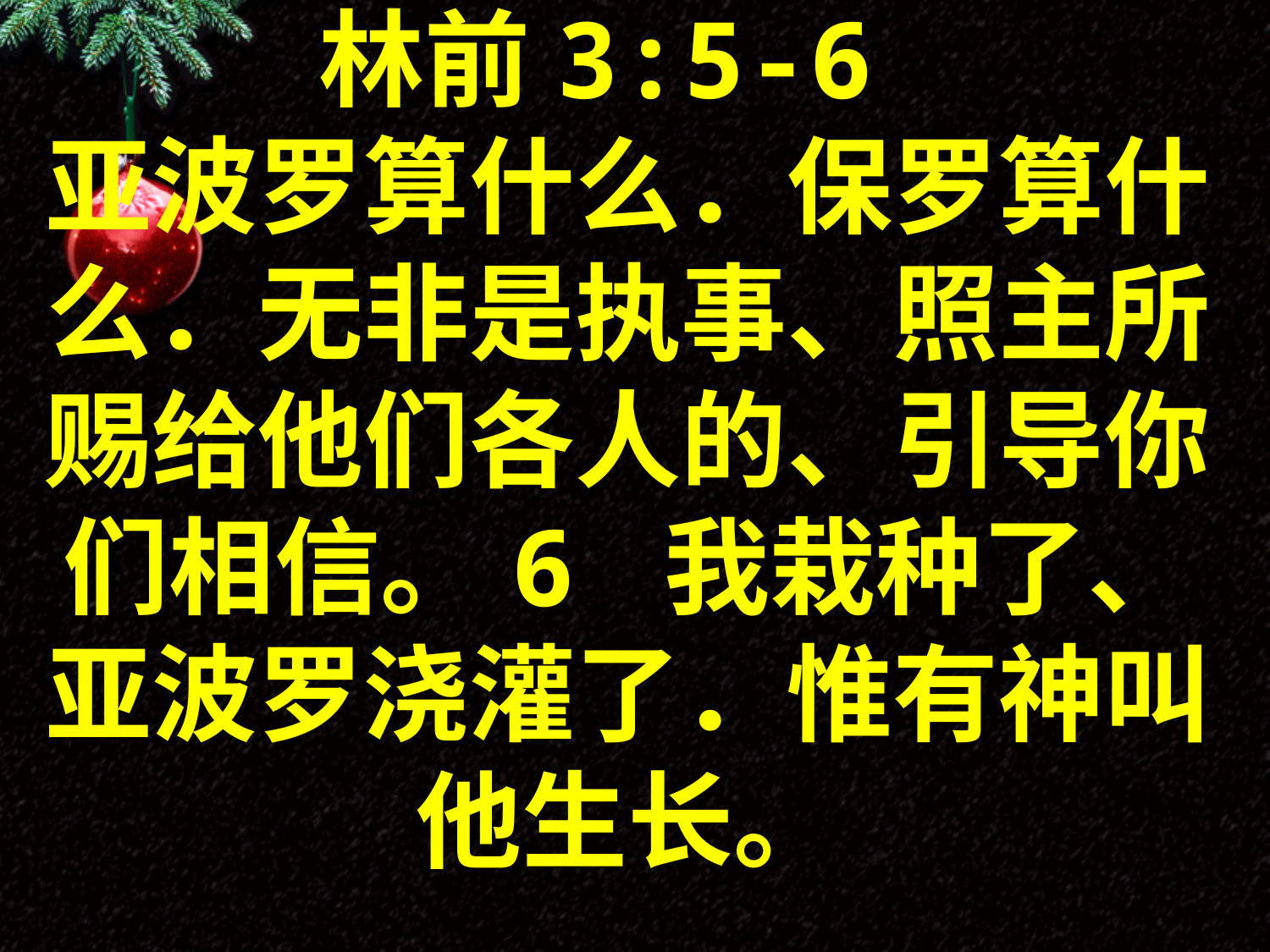

林前3:5-6
亚波罗算什么．保罗算什么．无非是执事、照主所赐给他们各人的、引导你们相信。6 我栽种了、亚波罗浇灌了．惟有神叫他生长。